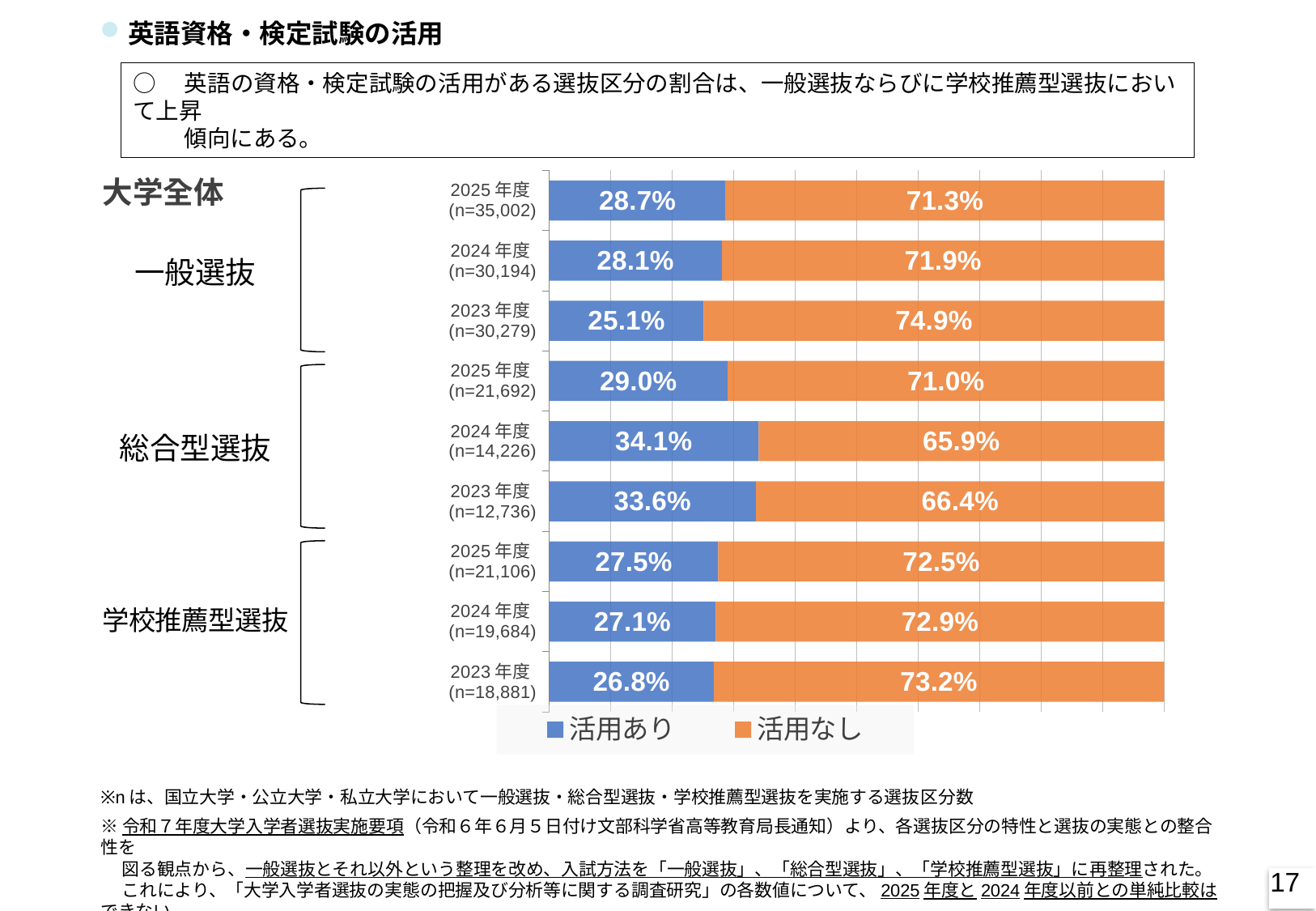

英語資格・検定試験の活用

○　英語の資格・検定試験の活用がある選抜区分の割合は、一般選抜ならびに学校推薦型選抜において上昇
　　 傾向にある。

### Chart:

| Category | 活用あり | 活用なし |
|---|---|---|
| 2025年度
 (n=35,002) | 0.287 | 0.713 |
| 2024年度
 (n=30,194) | 0.28078426177386234 | 0.7192157382261376 |
| 2023年度
 (n=30,279) | 0.2513623303279501 | 0.7486376696720499 |
| 2025年度
 (n=21,692) | 0.29 | 0.71 |
| 2024年度
 (n=14,226) | 0.3405735976381274 | 0.6594264023618727 |
| 2023年度
 (n=12,736) | 0.33621231155778897 | 0.663787688442211 |
| 2025年度
 (n=21,106) | 0.275 | 0.725 |
| 2024年度
 (n=19,684) | 0.2708290997764682 | 0.7291709002235318 |
| 2023年度
 (n=18,881) | 0.2677294634818071 | 0.7322705365181928 |
※nは、国立大学・公立大学・私立大学において一般選抜・総合型選抜・学校推薦型選抜を実施する選抜区分数
※令和７年度大学入学者選抜実施要項（令和６年６月５日付け文部科学省高等教育局長通知）より、各選抜区分の特性と選抜の実態との整合性を
　 図る観点から、一般選抜とそれ以外という整理を改め、入試方法を「一般選抜」、「総合型選抜」、「学校推薦型選抜」に再整理された。
　 これにより、「大学入学者選抜の実態の把握及び分析等に関する調査研究」の各数値について、2025年度と2024年度以前との単純比較はできない。
17